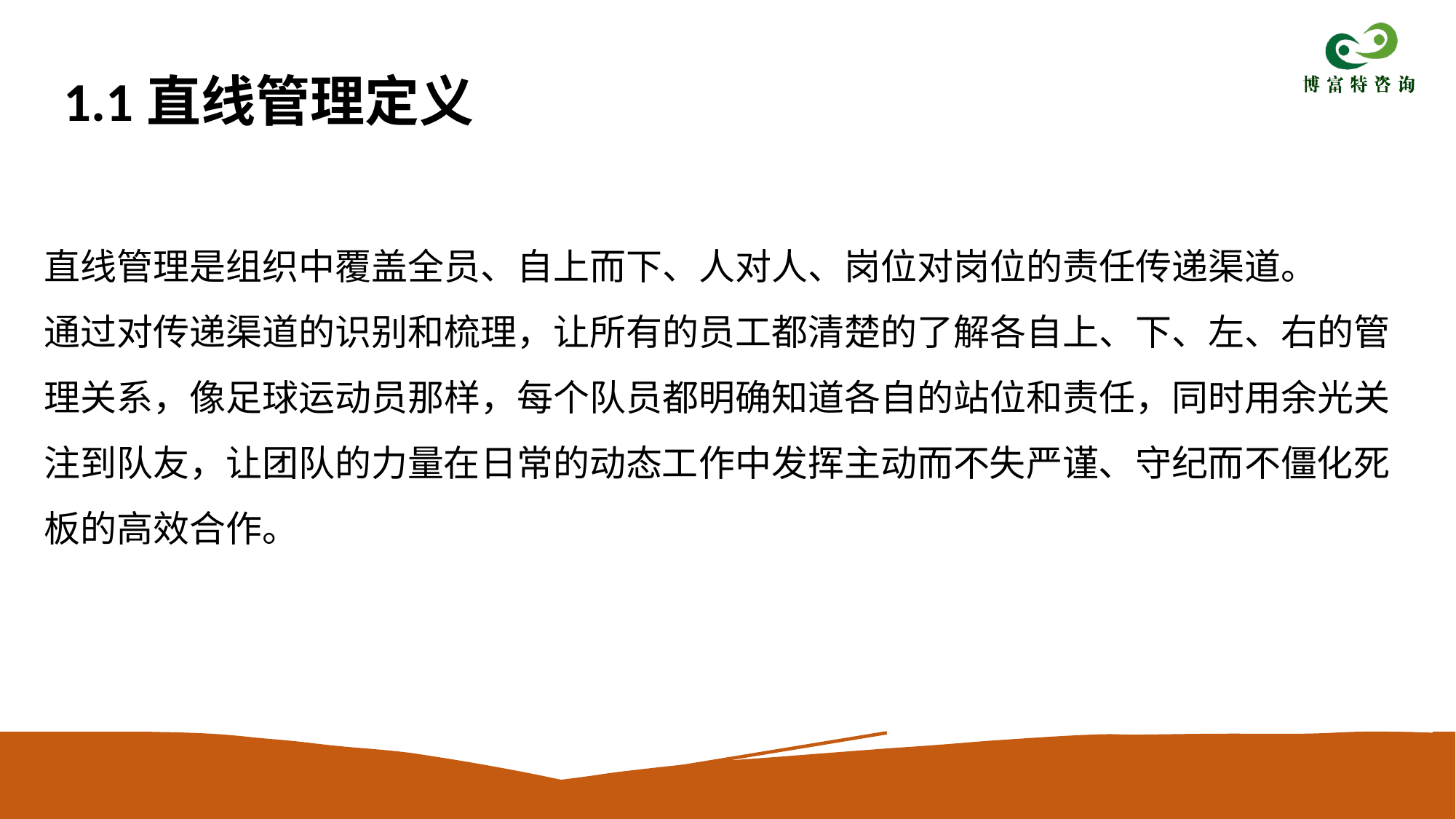

1.1直线管理定义
# 直线管理是组织中覆盖全员、自上而下、人对人、岗位对岗位的责任传递渠道。 通过对传递渠道的识别和梳理，让所有的员工都清楚的了解各自上、下、左、右的管理关系，像足球运动员那样，每个队员都明确知道各自的站位和责任，同时用余光关注到队友，让团队的力量在日常的动态工作中发挥主动而不失严谨、守纪而不僵化死板的高效合作。